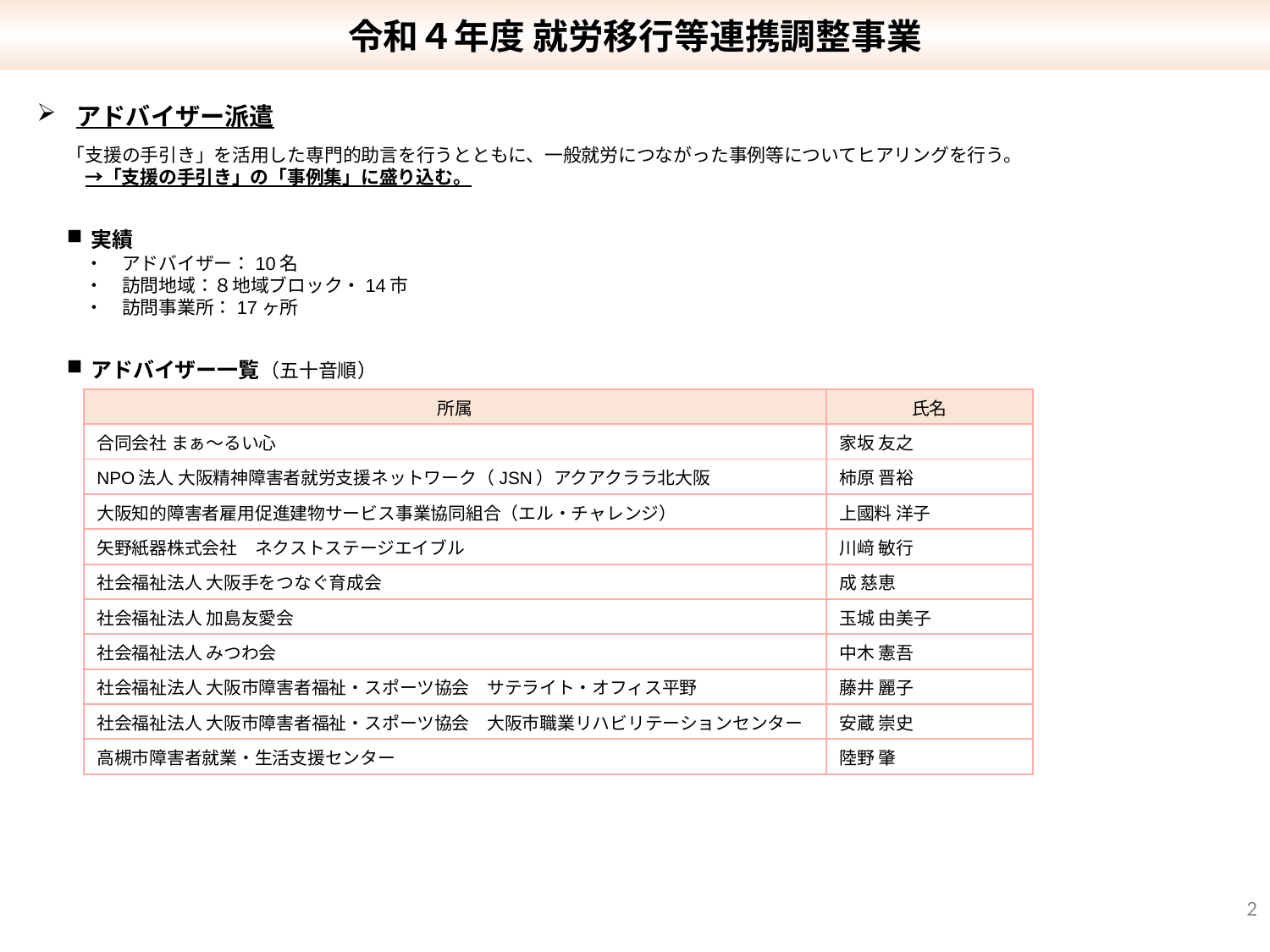

令和４年度 就労移行等連携調整事業
アドバイザー派遣
「支援の手引き」を活用した専門的助言を行うとともに、一般就労につながった事例等についてヒアリングを行う。
　→「支援の手引き」の「事例集」に盛り込む。
実績
　・　アドバイザー：10名
　・　訪問地域：８地域ブロック・14市
　・　訪問事業所：17ヶ所
アドバイザー一覧（五十音順）
| 所属 | 氏名 |
| --- | --- |
| 合同会社 まぁ～るい心 | 家坂 友之 |
| NPO法人 大阪精神障害者就労支援ネットワーク（JSN）アクアクララ北大阪 | 柿原 晋裕 |
| 大阪知的障害者雇用促進建物サービス事業協同組合（エル・チャレンジ） | 上國料 洋子 |
| 矢野紙器株式会社　ネクストステージエイブル | 川﨑 敏行 |
| 社会福祉法人 大阪手をつなぐ育成会 | 成 慈恵 |
| 社会福祉法人 加島友愛会 | 玉城 由美子 |
| 社会福祉法人 みつわ会 | 中木 憲吾 |
| 社会福祉法人 大阪市障害者福祉・スポーツ協会　サテライト・オフィス平野 | 藤井 麗子 |
| 社会福祉法人 大阪市障害者福祉・スポーツ協会　大阪市職業リハビリテーションセンター | 安蔵 崇史 |
| 高槻市障害者就業・生活支援センター | 陸野 肇 |
2